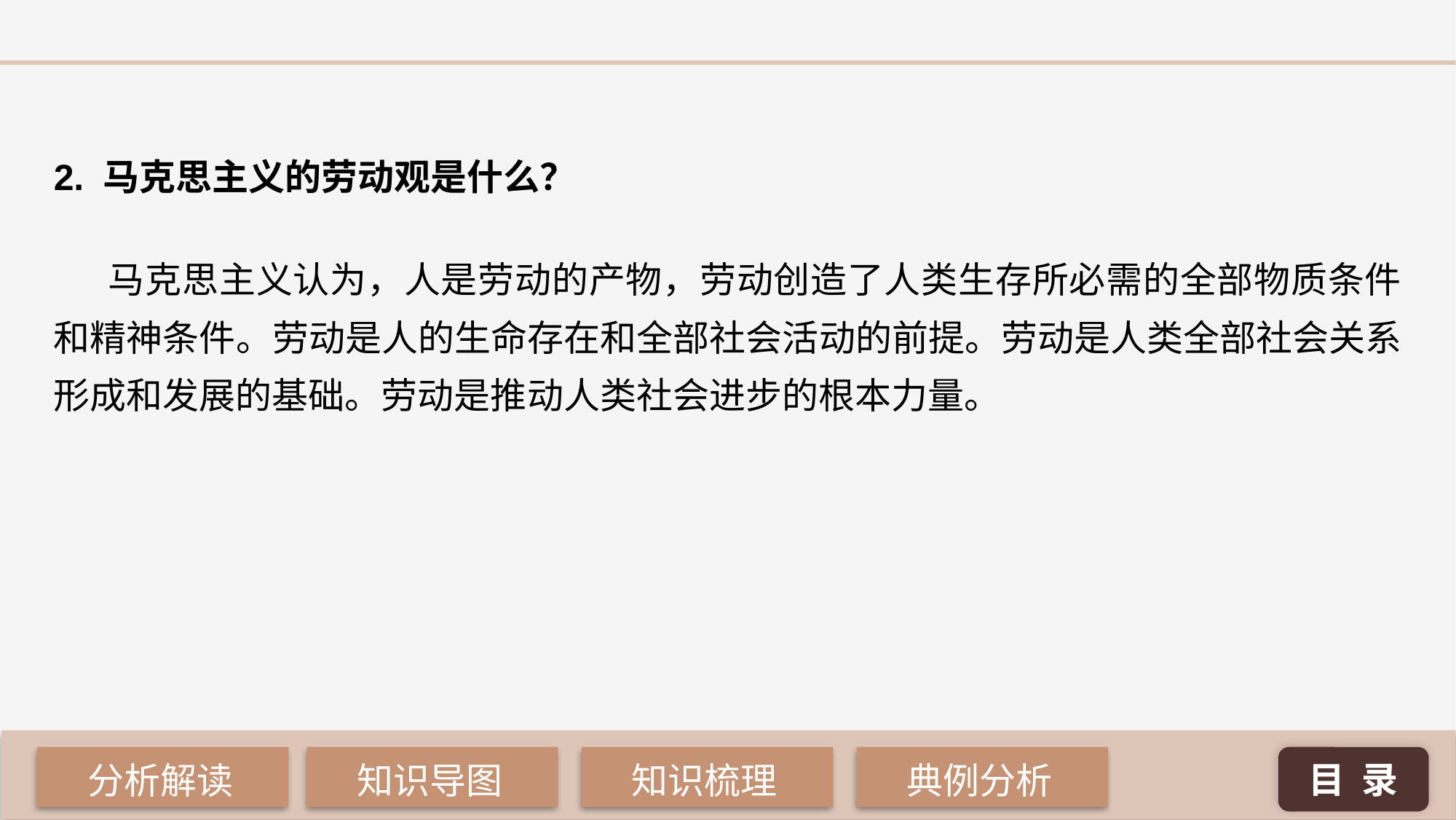

2. 马克思主义的劳动观是什么？
马克思主义认为，人是劳动的产物，劳动创造了人类生存所必需的全部物质条件和精神条件。劳动是人的生命存在和全部社会活动的前提。劳动是人类全部社会关系形成和发展的基础。劳动是推动人类社会进步的根本力量。